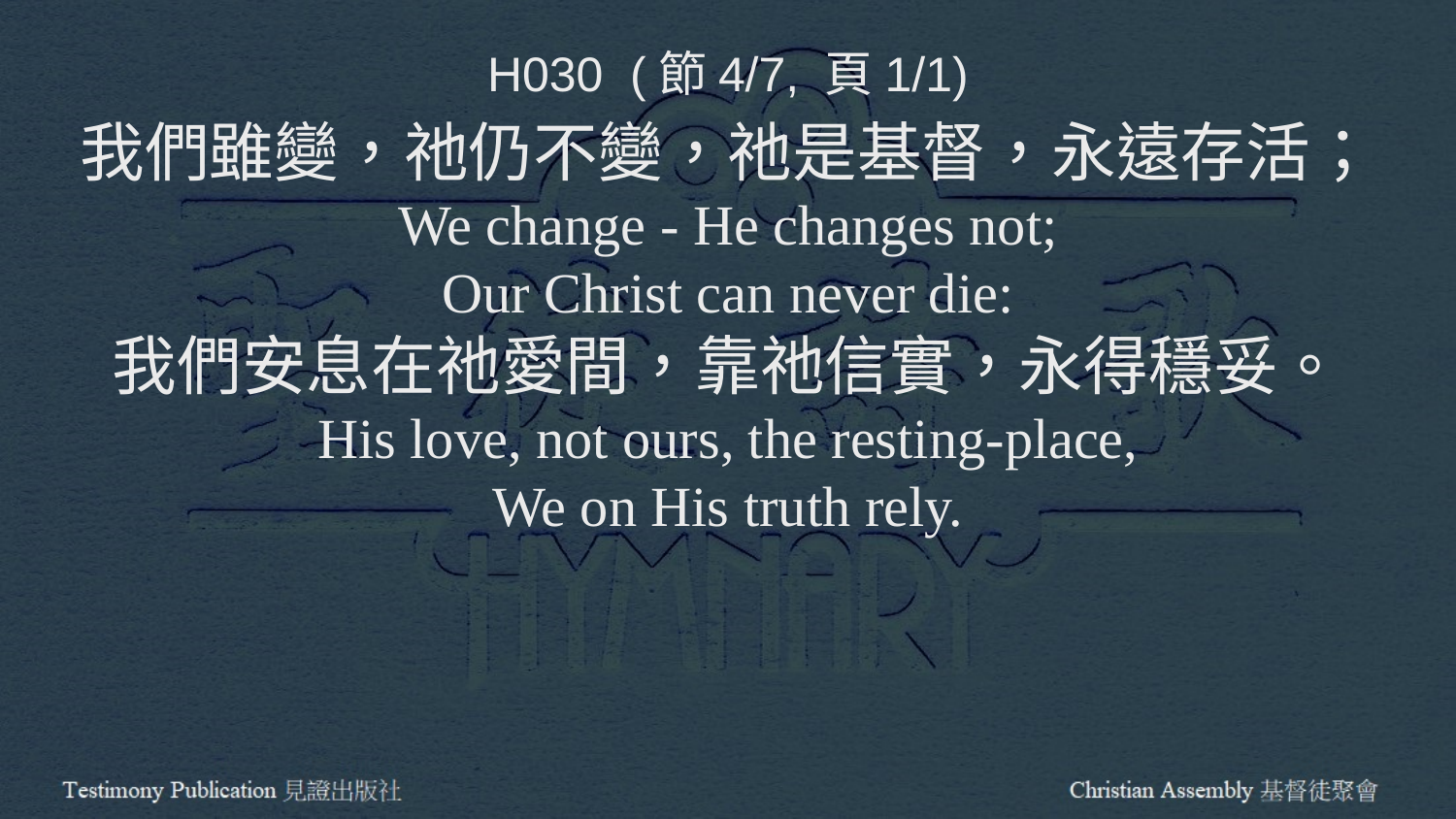

H030  (節4/7, 頁1/1)
我們雖變，祂仍不變，祂是基督，永遠存活；
We change - He changes not;
Our Christ can never die:
我們安息在祂愛間，靠祂信實，永得穩妥。
His love, not ours, the resting-place,
We on His truth rely.